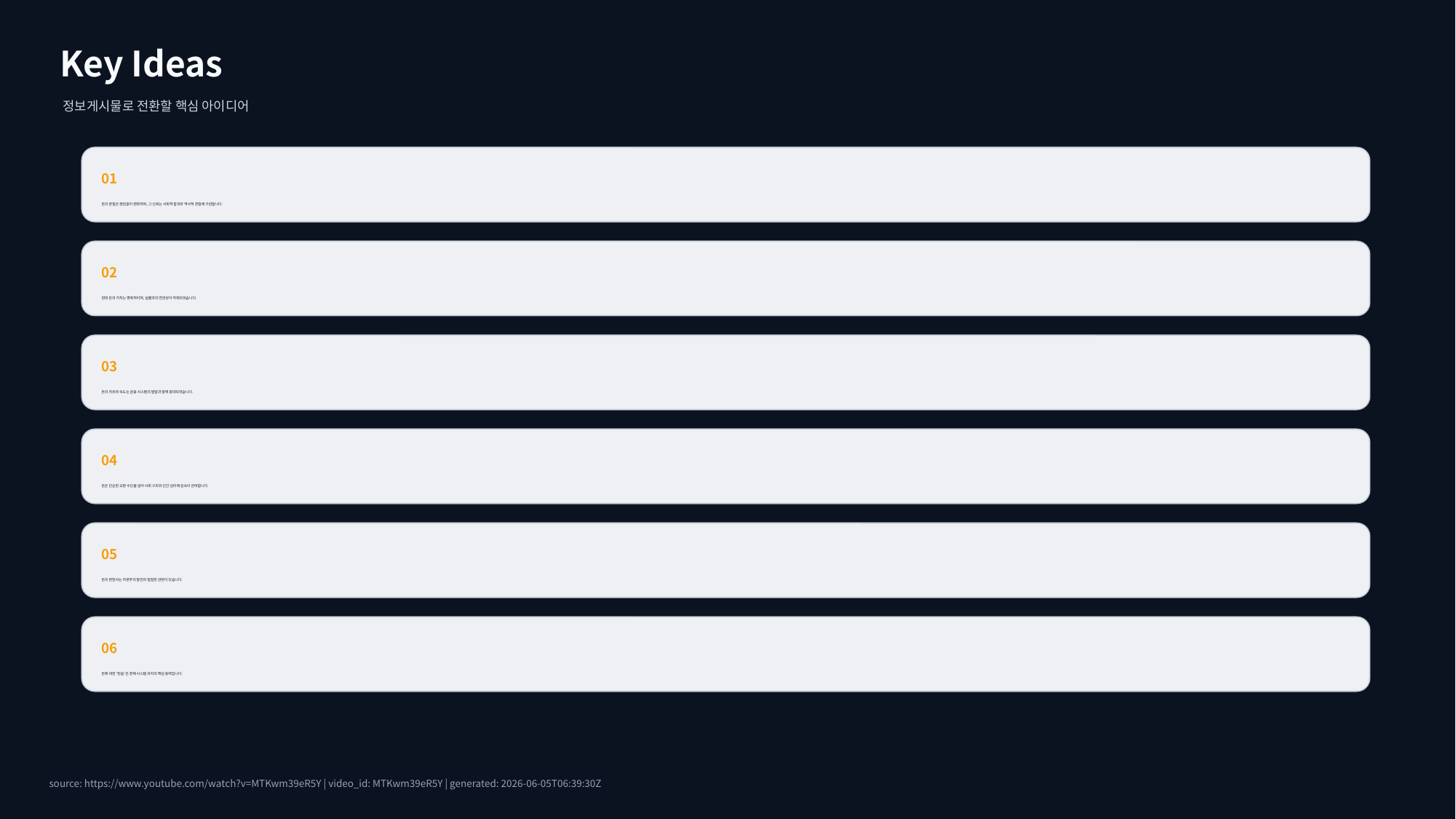

Key Ideas
정보게시물로 전환할 핵심 아이디어

01
돈의 본질은 끊임없이 변화하며, 그 신뢰는 사회적 합의와 역사적 경험에 기반합니다.

02
현대 돈의 가치는 명목적이며, 실물과의 연관성이 약화되었습니다.

03
돈의 자유와 속도는 금융 시스템의 발달과 함께 증대되었습니다.

04
돈은 단순한 교환 수단을 넘어 사회 구조와 인간 심리에 깊숙이 관여합니다.

05
돈의 변천사는 자본주의 발전과 밀접한 관련이 있습니다.

06
돈에 대한 '믿음'은 경제 시스템 유지의 핵심 동력입니다.
source: https://www.youtube.com/watch?v=MTKwm39eR5Y | video_id: MTKwm39eR5Y | generated: 2026-06-05T06:39:30Z